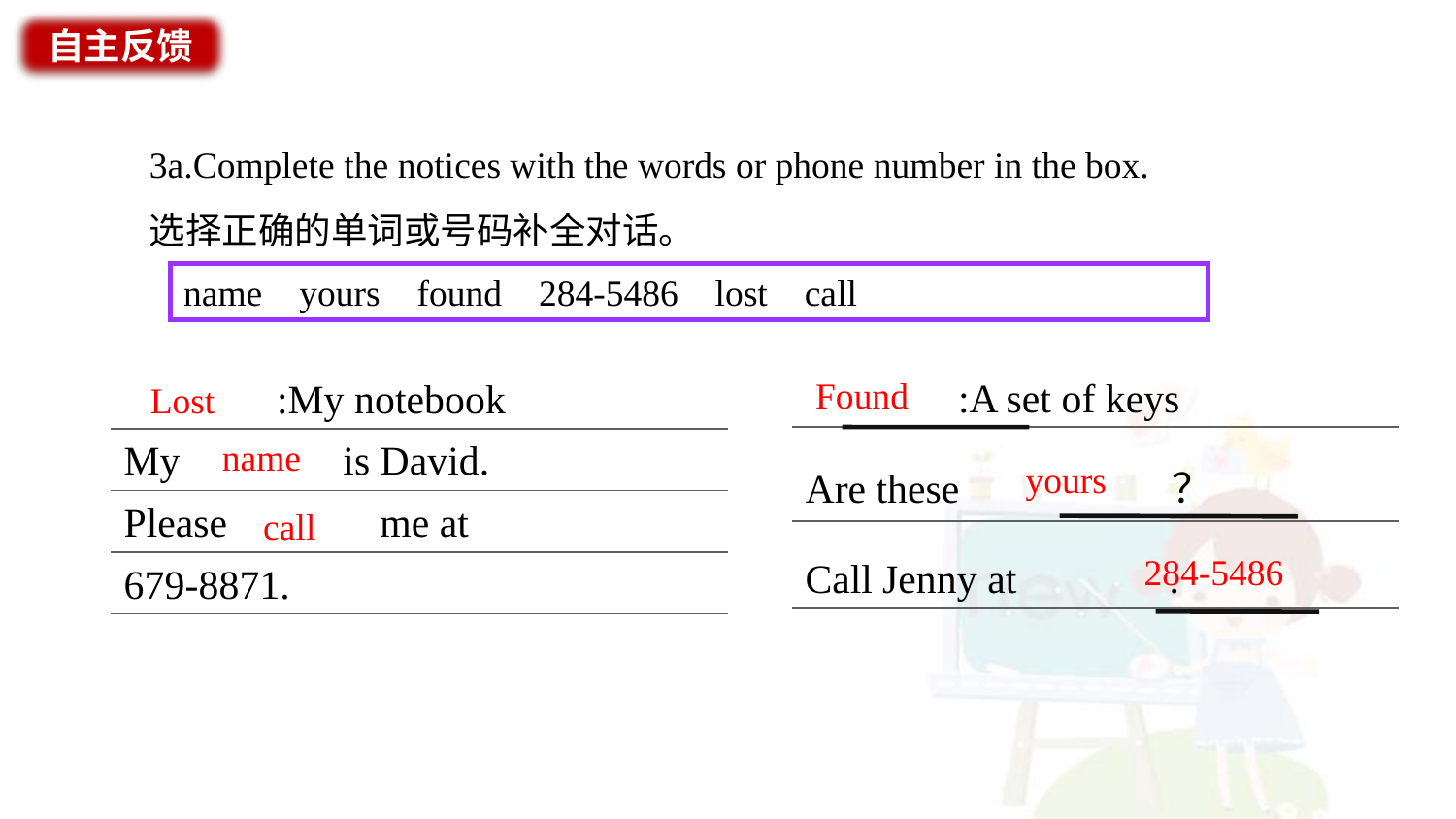

自主反馈
3a.Complete the notices with the words or phone number in the box.
选择正确的单词或号码补全对话。
name    yours    found    284-5486    lost    call
Found
| :A set of keys |
| --- |
| Are these ？ |
| Call Jenny at . |
| :My notebook |
| --- |
| My is David. |
| Please me at |
| 679-8871. |
Lost

name
yours
call
284-5486